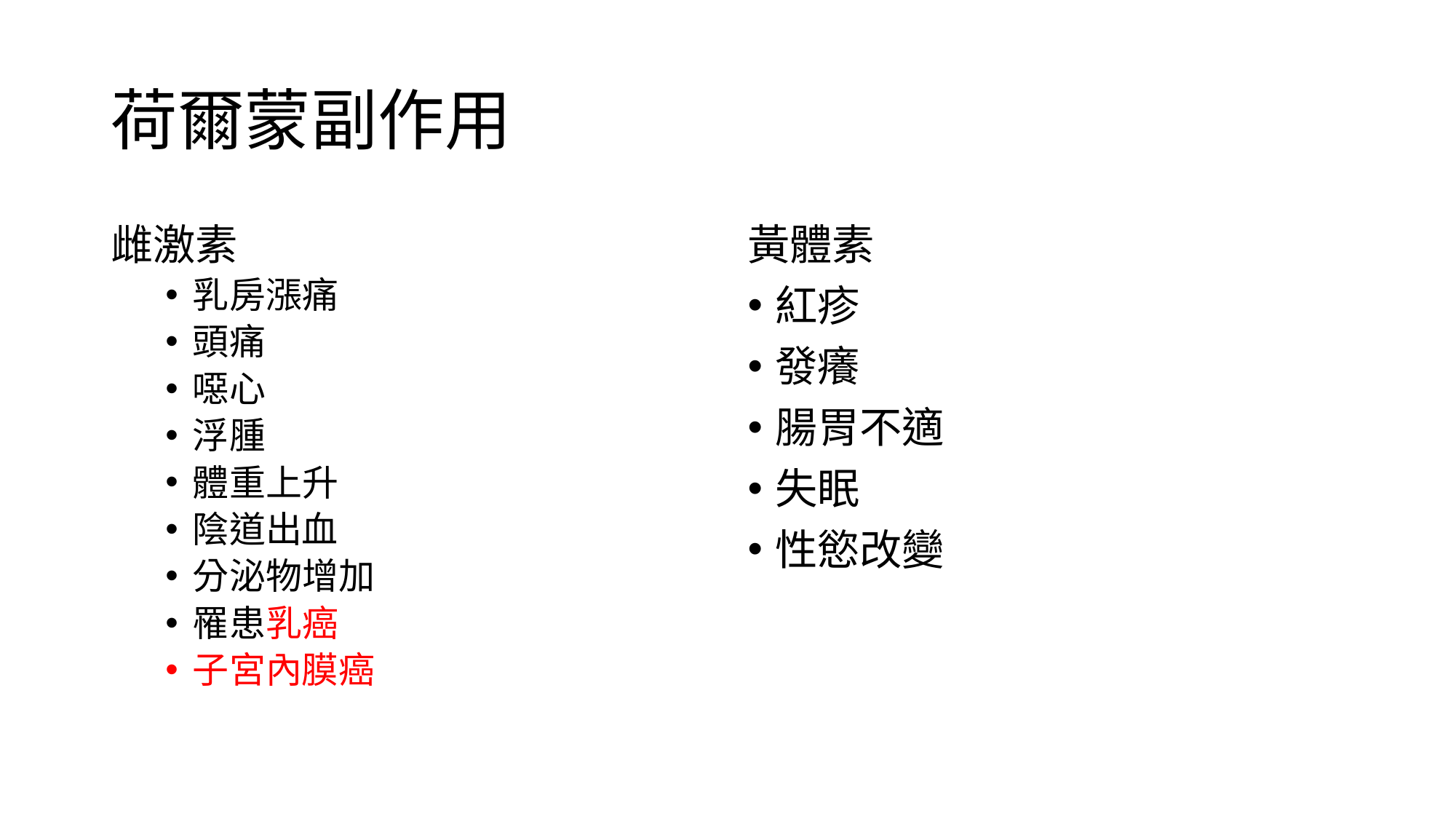

# 荷爾蒙副作用
雌激素
乳房漲痛
頭痛
噁心
浮腫
體重上升
陰道出血
分泌物增加
罹患乳癌
子宮內膜癌

黃體素
紅疹
發癢
腸胃不適
失眠
性慾改變